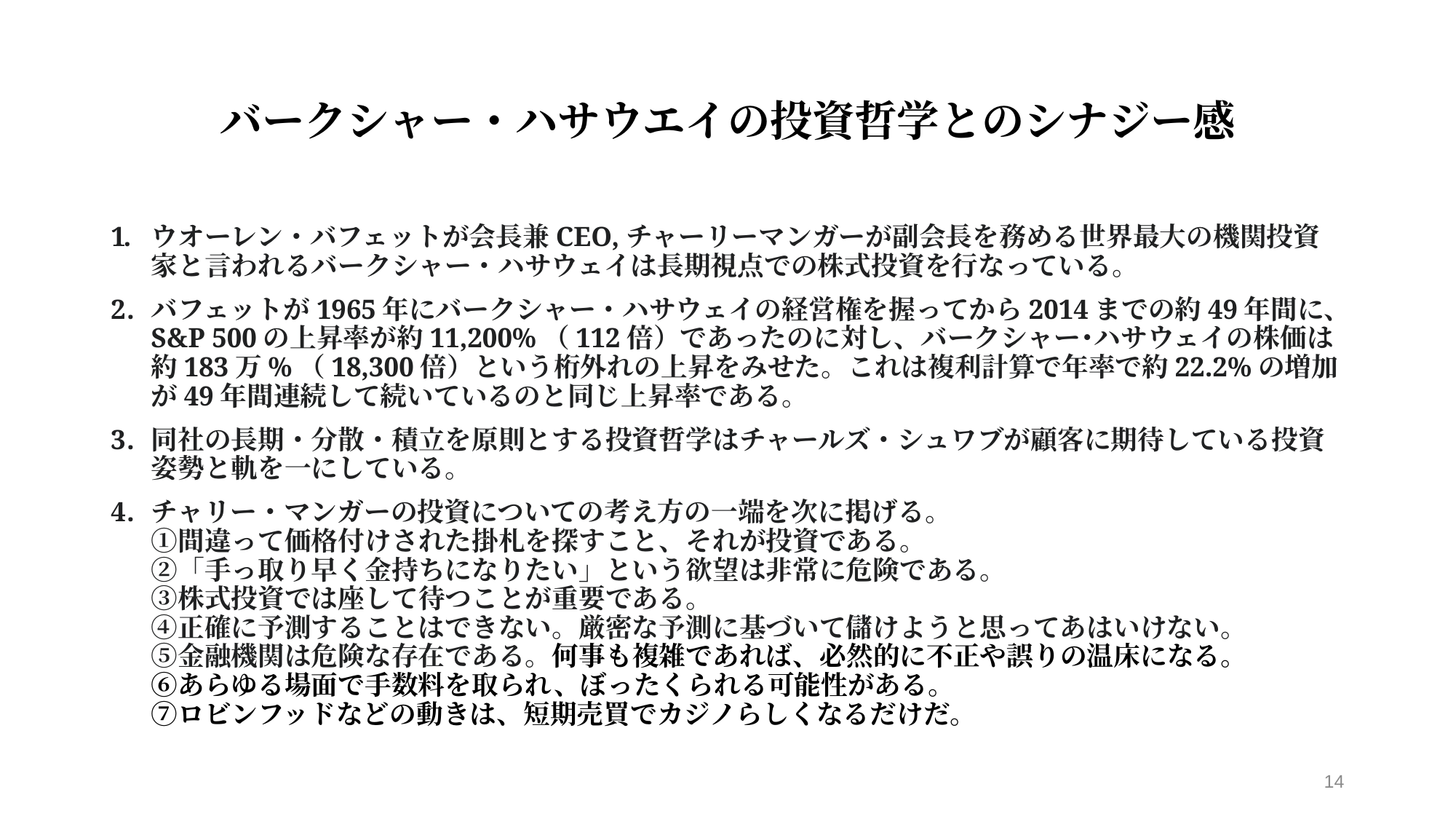

# バークシャー・ハサウエイの投資哲学とのシナジー感
ウオーレン・バフェットが会長兼CEO,チャーリーマンガーが副会長を務める世界最大の機関投資家と言われるバークシャー・ハサウェイは長期視点での株式投資を行なっている。
バフェットが1965年にバークシャー・ハサウェイの経営権を握ってから2014までの約49年間に、S&P 500の上昇率が約11,200%（112倍）であったのに対し、バークシャー･ハサウェイの株価は約183万%（18,300倍）という桁外れの上昇をみせた。これは複利計算で年率で約22.2%の増加が49年間連続して続いているのと同じ上昇率である。
同社の長期・分散・積立を原則とする投資哲学はチャールズ・シュワブが顧客に期待している投資姿勢と軌を一にしている。
チャリー・マンガーの投資についての考え方の一端を次に掲げる。
①間違って価格付けされた掛札を探すこと、それが投資である。
②「手っ取り早く金持ちになりたい」という欲望は非常に危険である。
③株式投資では座して待つことが重要である。
④正確に予測することはできない。厳密な予測に基づいて儲けようと思ってあはいけない。
⑤金融機関は危険な存在である。何事も複雑であれば、必然的に不正や誤りの温床になる。
⑥あらゆる場面で手数料を取られ、ぼったくられる可能性がある。
⑦ロビンフッドなどの動きは、短期売買でカジノらしくなるだけだ。

14